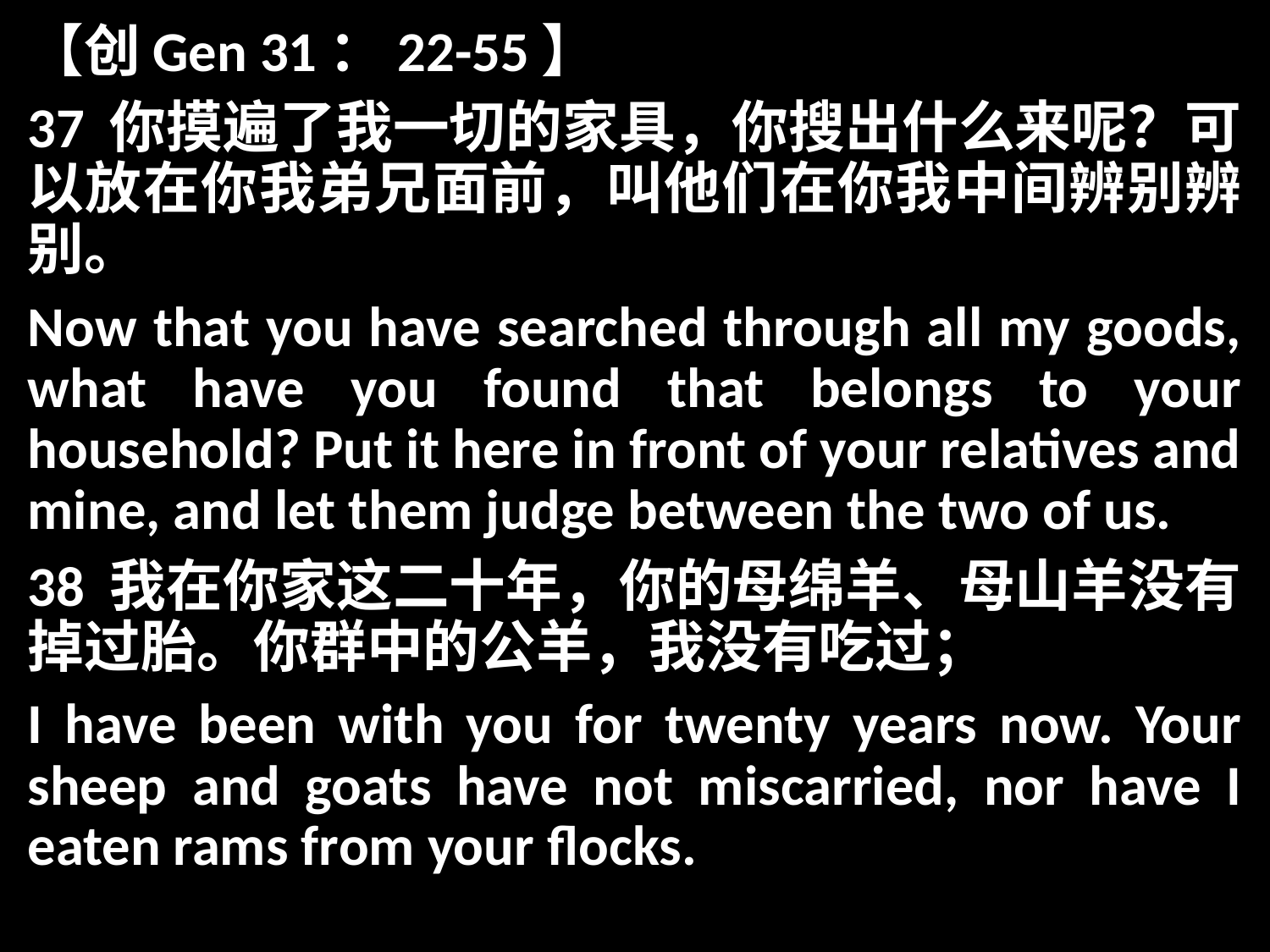

【创Gen 31：22-55】
37 你摸遍了我一切的家具，你搜出什么来呢？可以放在你我弟兄面前，叫他们在你我中间辨别辨别。
Now that you have searched through all my goods, what have you found that belongs to your household? Put it here in front of your relatives and mine, and let them judge between the two of us.
38 我在你家这二十年，你的母绵羊、母山羊没有掉过胎。你群中的公羊，我没有吃过；
I have been with you for twenty years now. Your sheep and goats have not miscarried, nor have I eaten rams from your flocks.